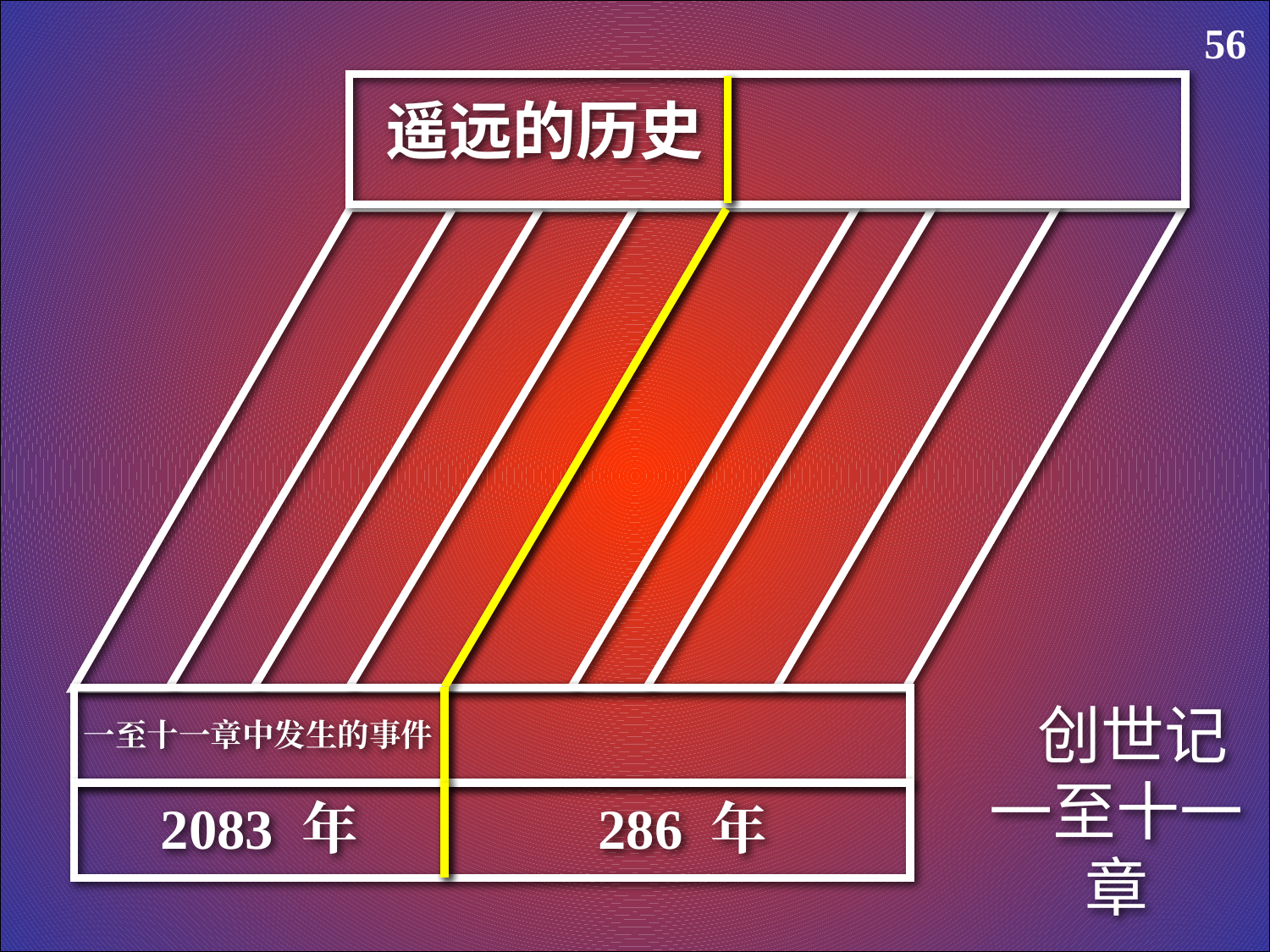

56

遥远的历史

 创世记一至十一章

一至十一章中发生的事件

2083 年
286 年